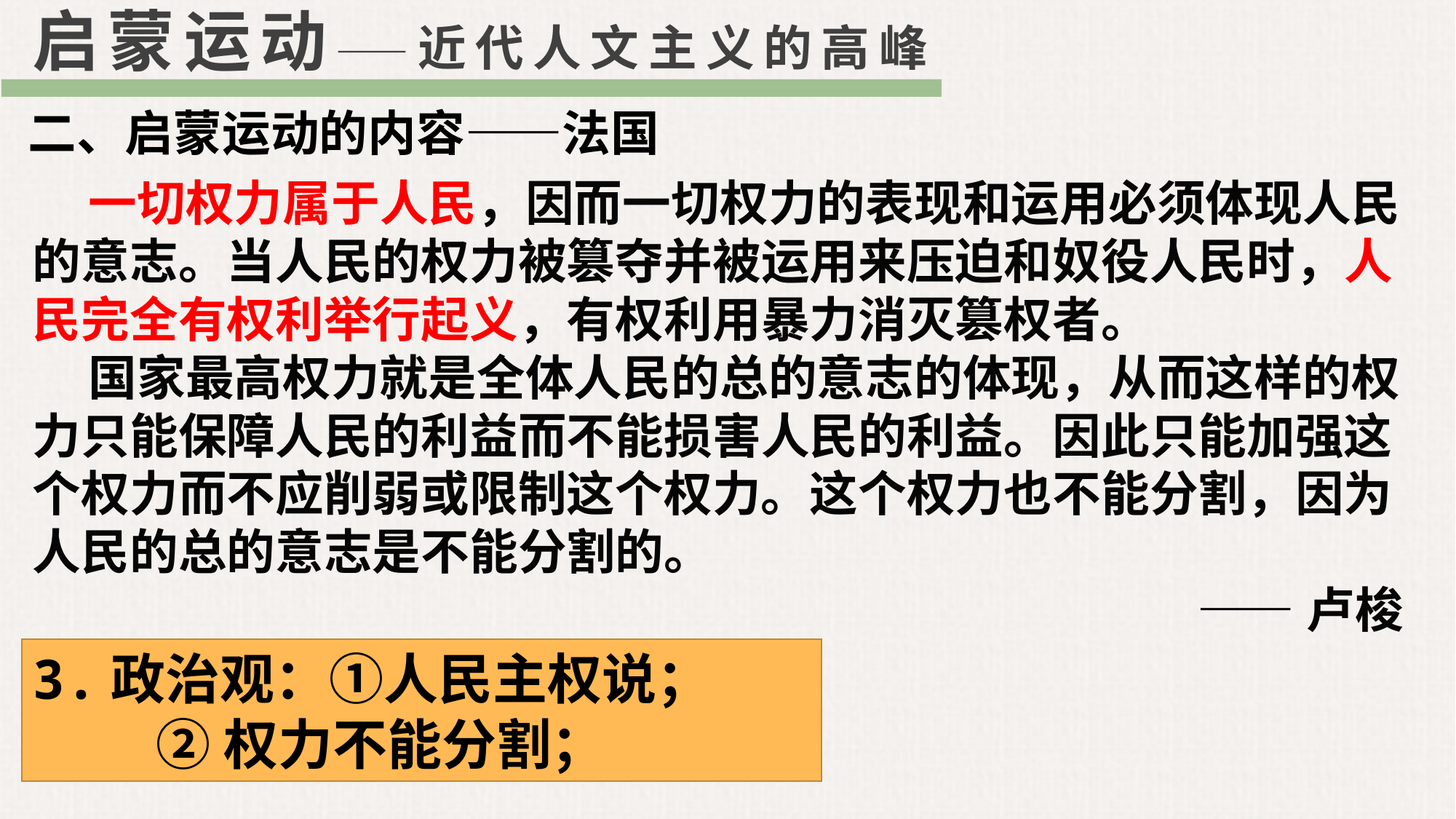

启蒙运动——近代人文主义的高峰

二、启蒙运动的内容——法国
    一切权力属于人民，因而一切权力的表现和运用必须体现人民的意志。当人民的权力被篡夺并被运用来压迫和奴役人民时，人民完全有权利举行起义，有权利用暴力消灭篡权者。
    国家最高权力就是全体人民的总的意志的体现，从而这样的权力只能保障人民的利益而不能损害人民的利益。因此只能加强这个权力而不应削弱或限制这个权力。这个权力也不能分割，因为人民的总的意志是不能分割的。
——卢梭
3.政治观：①人民主权说；
          ②权力不能分割；